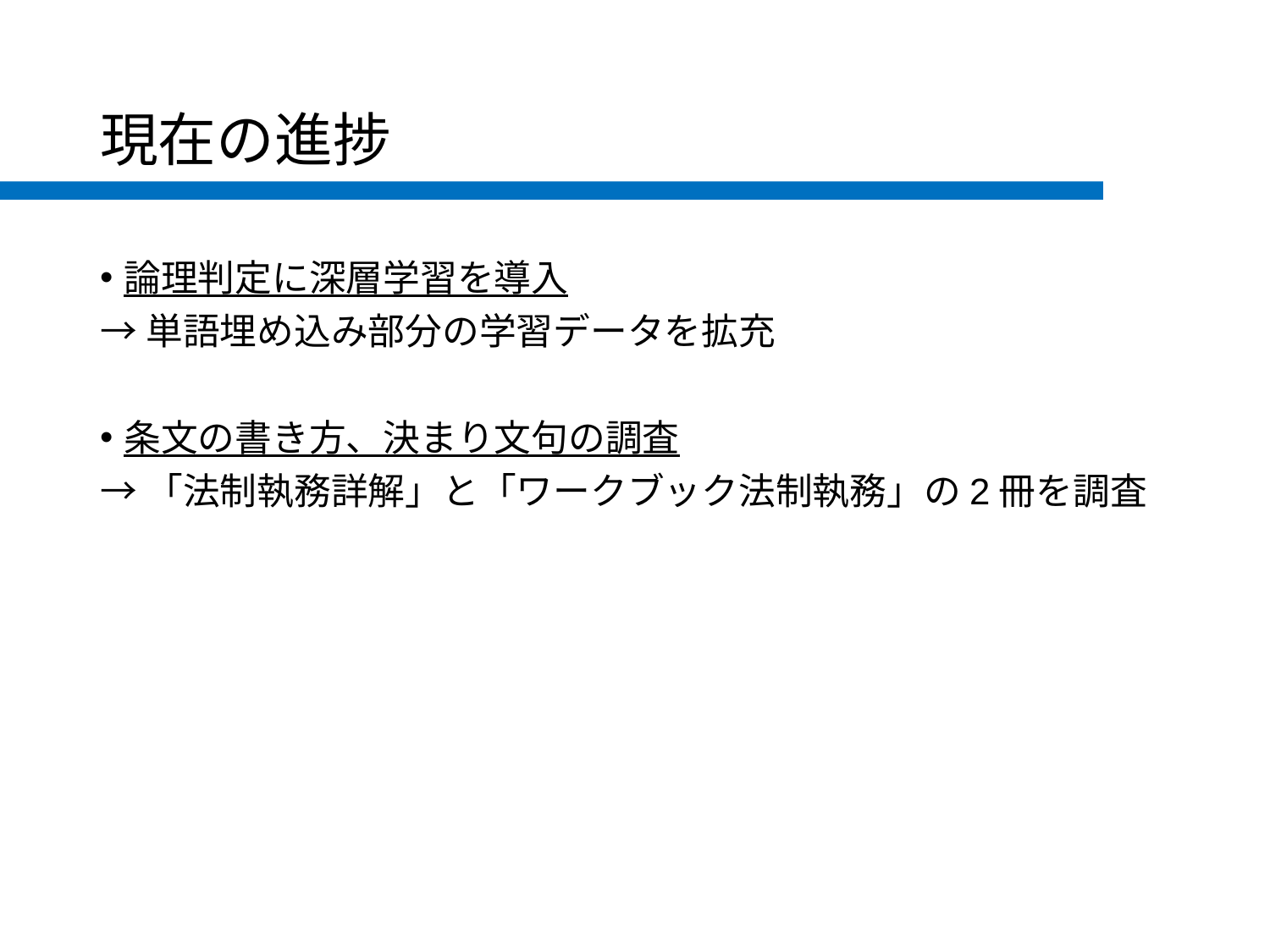

# 現在の進捗
論理判定に深層学習を導入
→単語埋め込み部分の学習データを拡充

条文の書き方、決まり文句の調査
→「法制執務詳解」と「ワークブック法制執務」の2冊を調査